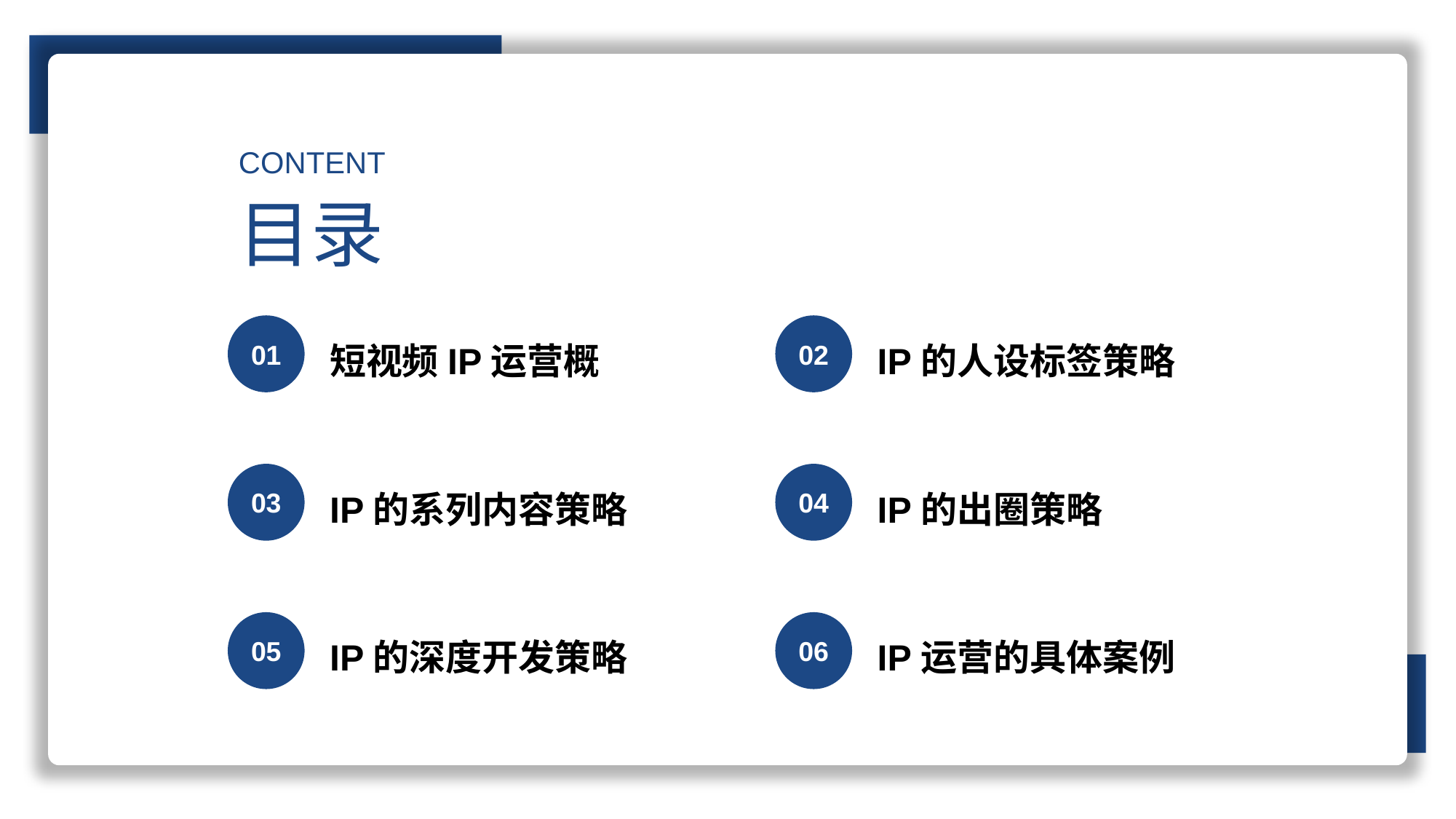

CONTENT
目录
01
02
短视频IP运营概
IP的人设标签策略
03
04
IP的系列内容策略
IP的出圈策略
05
06
IP的深度开发策略
IP运营的具体案例